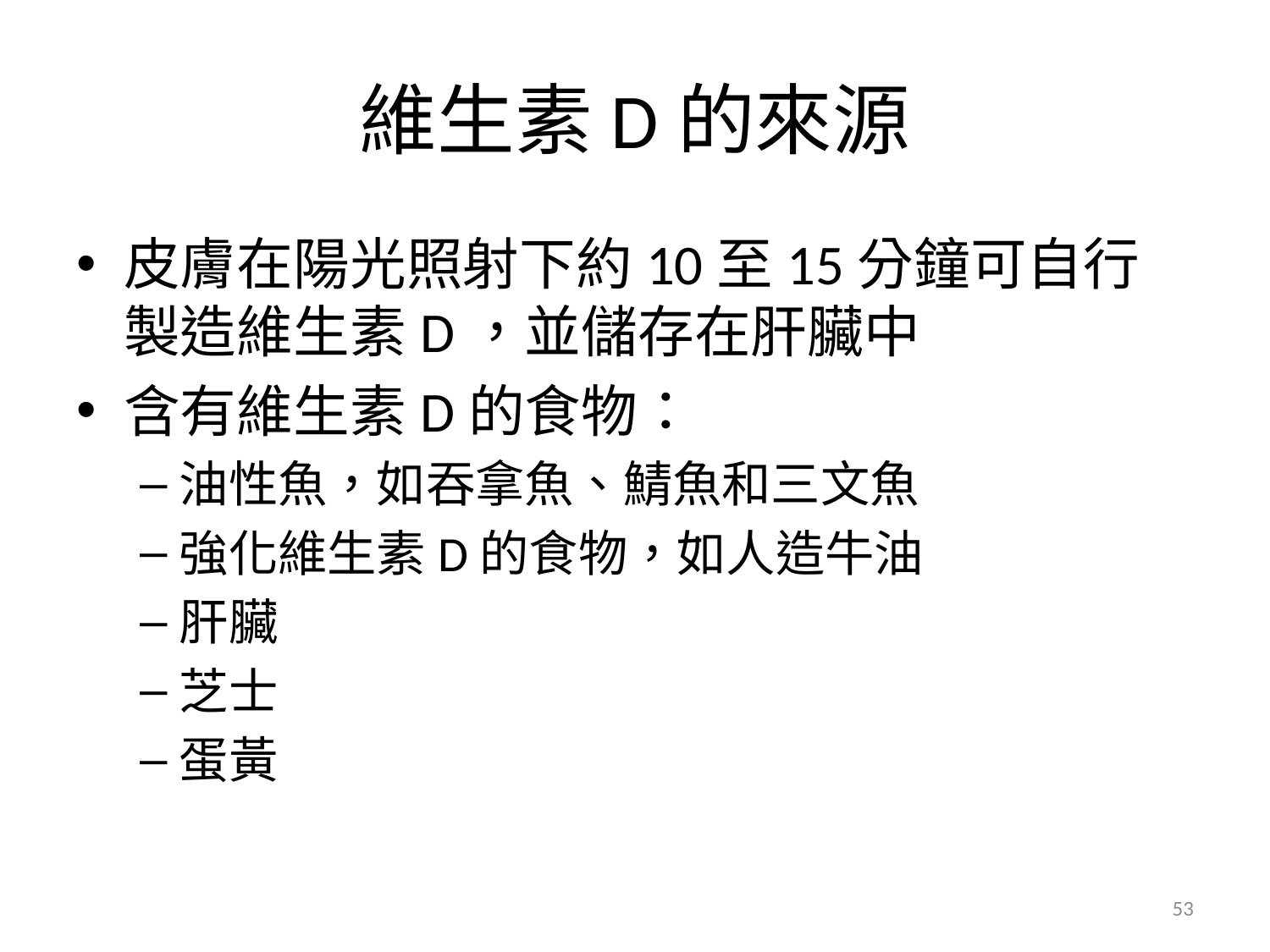

# 維生素D的來源
皮膚在陽光照射下約10至15分鐘可自行製造維生素D，並儲存在肝臟中
含有維生素D的食物：
油性魚，如吞拿魚、鯖魚和三文魚
強化維生素D的食物，如人造牛油
肝臟
芝士
蛋黃
53